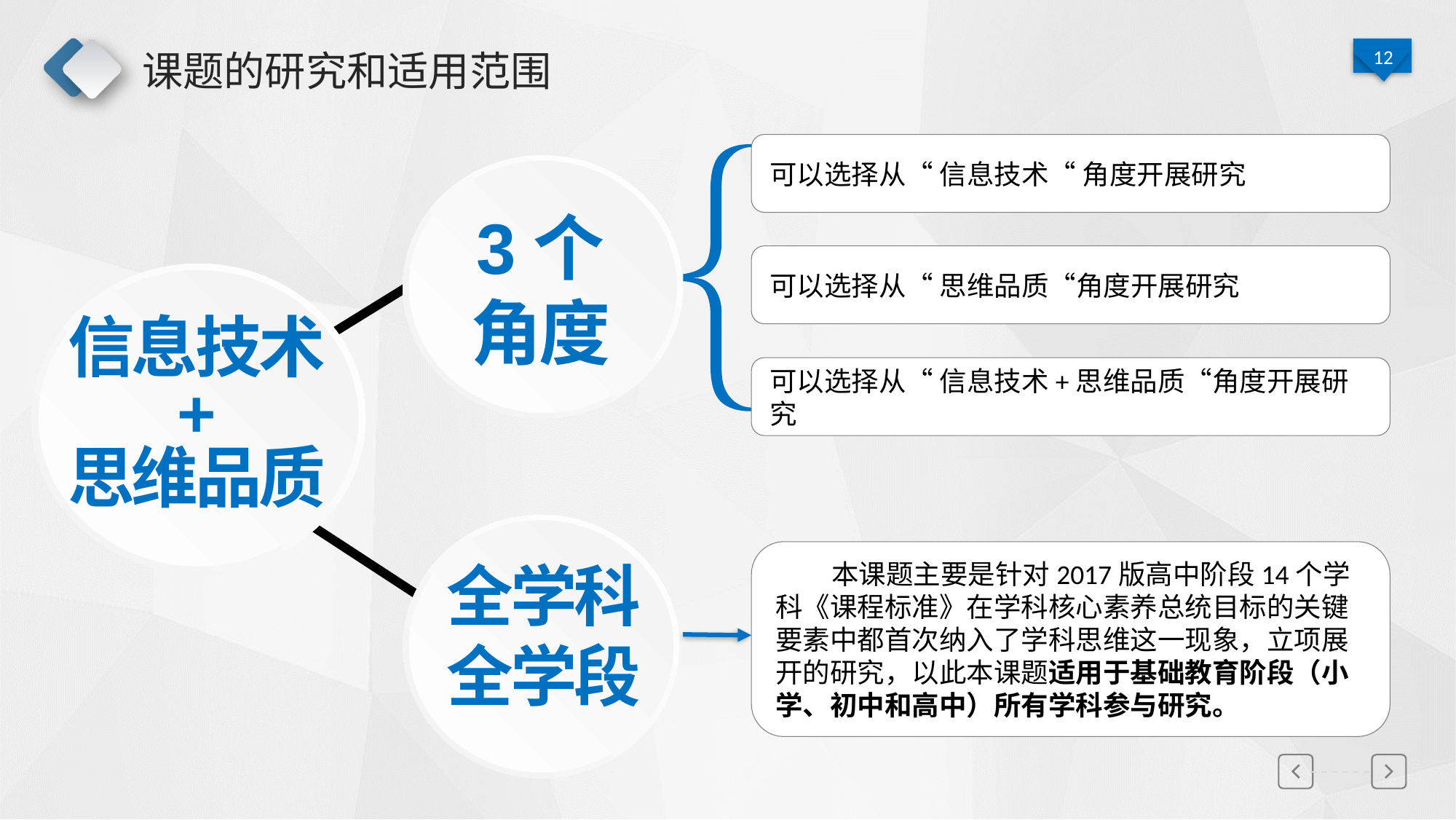

# 课题的研究和适用范围
可以选择从“ 信息技术“ 角度开展研究

3个
角度
可以选择从“ 思维品质“角度开展研究

信息技术
+
思维品质
可以选择从“ 信息技术+思维品质“角度开展研究

全学科
全学段
        本课题主要是针对2017版高中阶段14个学科《课程标准》在学科核心素养总统目标的关键要素中都首次纳入了学科思维这一现象，立项展开的研究，以此本课题适用于基础教育阶段（小学、初中和高中）所有学科参与研究。
延迟符